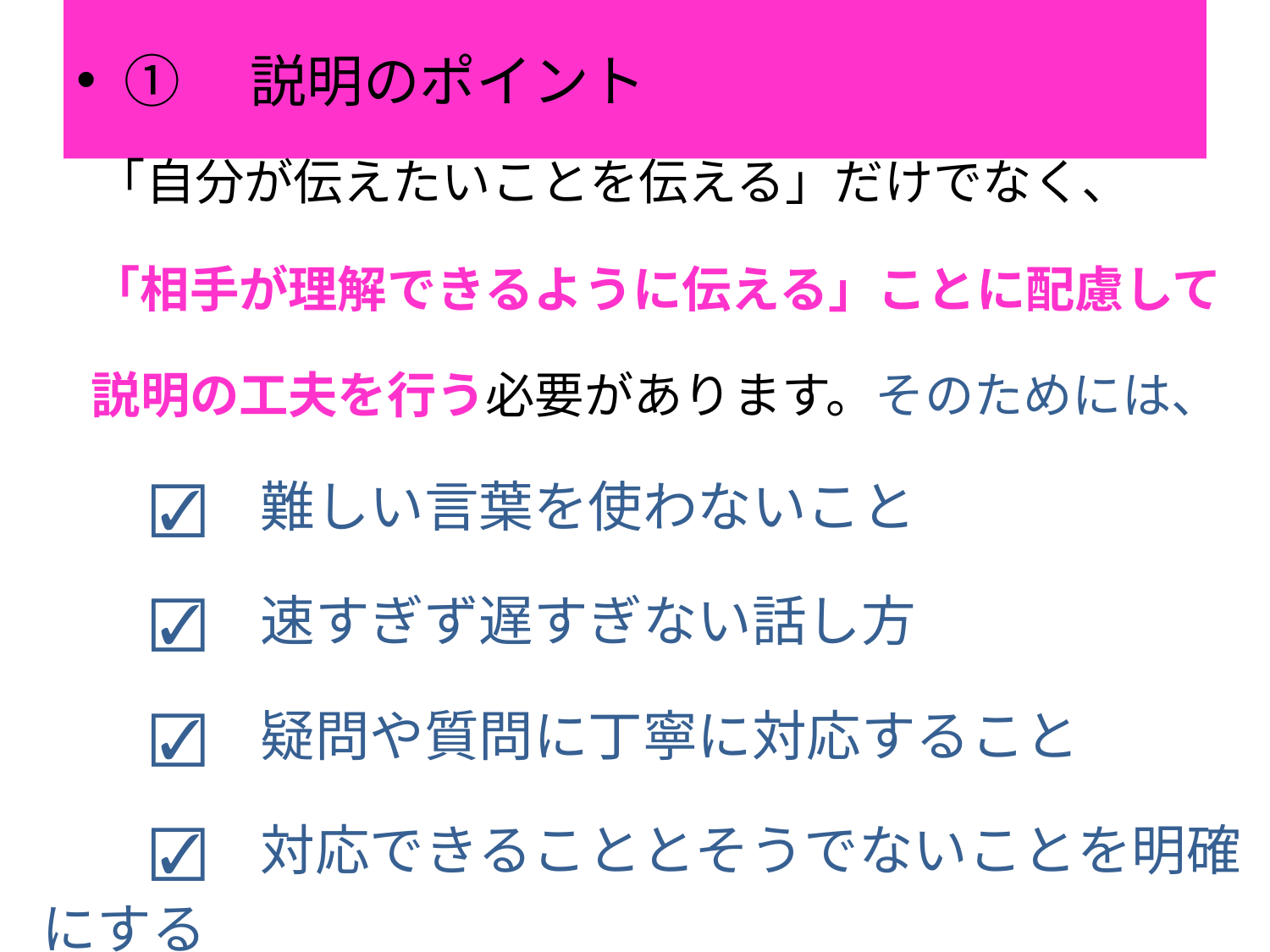

①　説明のポイント
　「自分が伝えたいことを伝える」だけでなく、
　「相手が理解できるように伝える」ことに配慮して
　説明の工夫を行う必要があります。そのためには、
　　☑　難しい言葉を使わないこと
　　☑　速すぎず遅すぎない話し方
　　☑　疑問や質問に丁寧に対応すること
　　☑　対応できることとそうでないことを明確にする
　　　など、相手の「満足」や「納得」につなげるためには、
　　　相手の「不安」や「疑問」を一つ一つ丁寧に解消する
　　　ことが求められます。